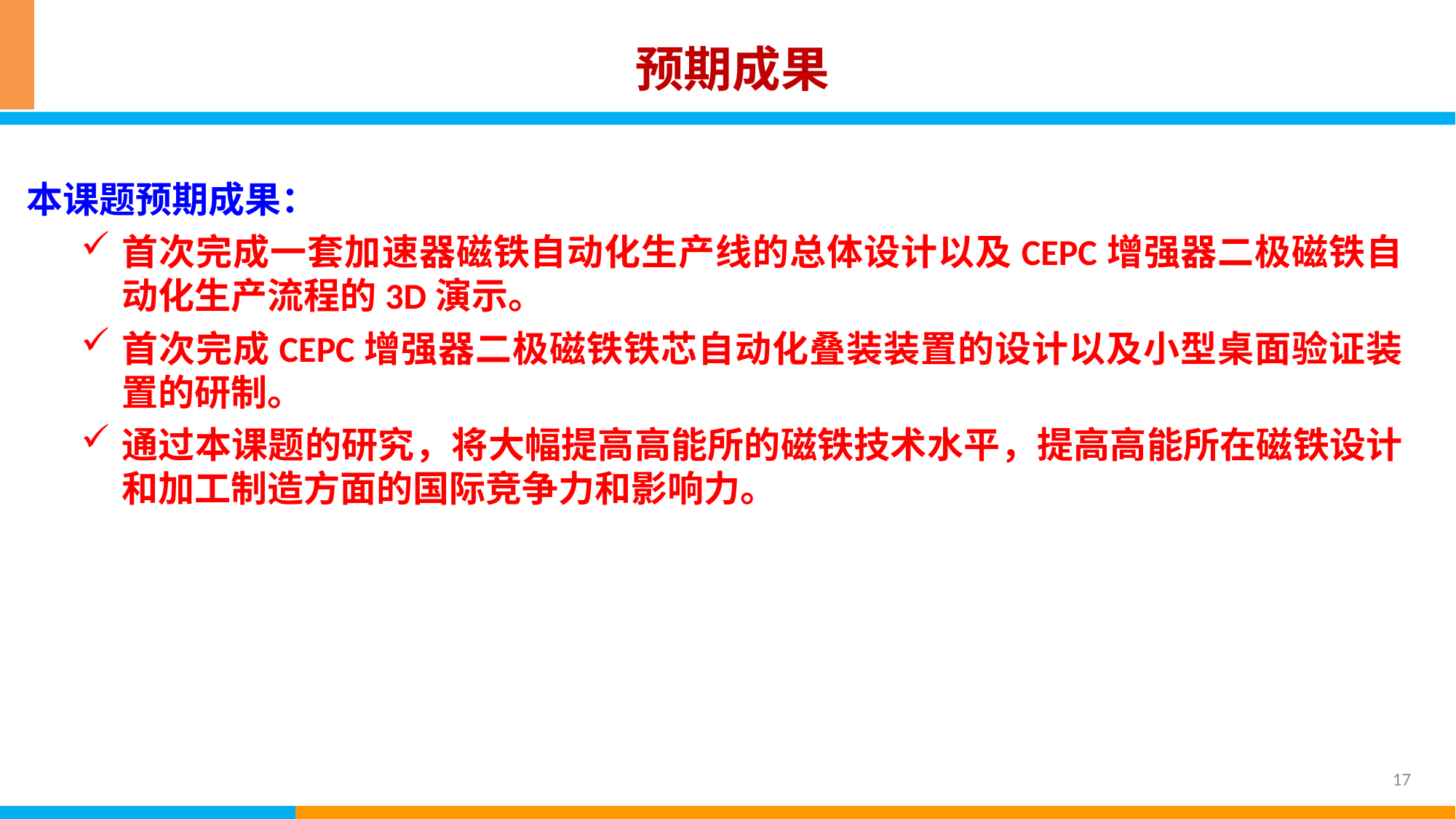

预期成果
本课题预期成果：
首次完成一套加速器磁铁自动化生产线的总体设计以及CEPC增强器二极磁铁自动化生产流程的3D演示。
首次完成CEPC增强器二极磁铁铁芯自动化叠装装置的设计以及小型桌面验证装置的研制。
通过本课题的研究，将大幅提高高能所的磁铁技术水平，提高高能所在磁铁设计和加工制造方面的国际竞争力和影响力。
17